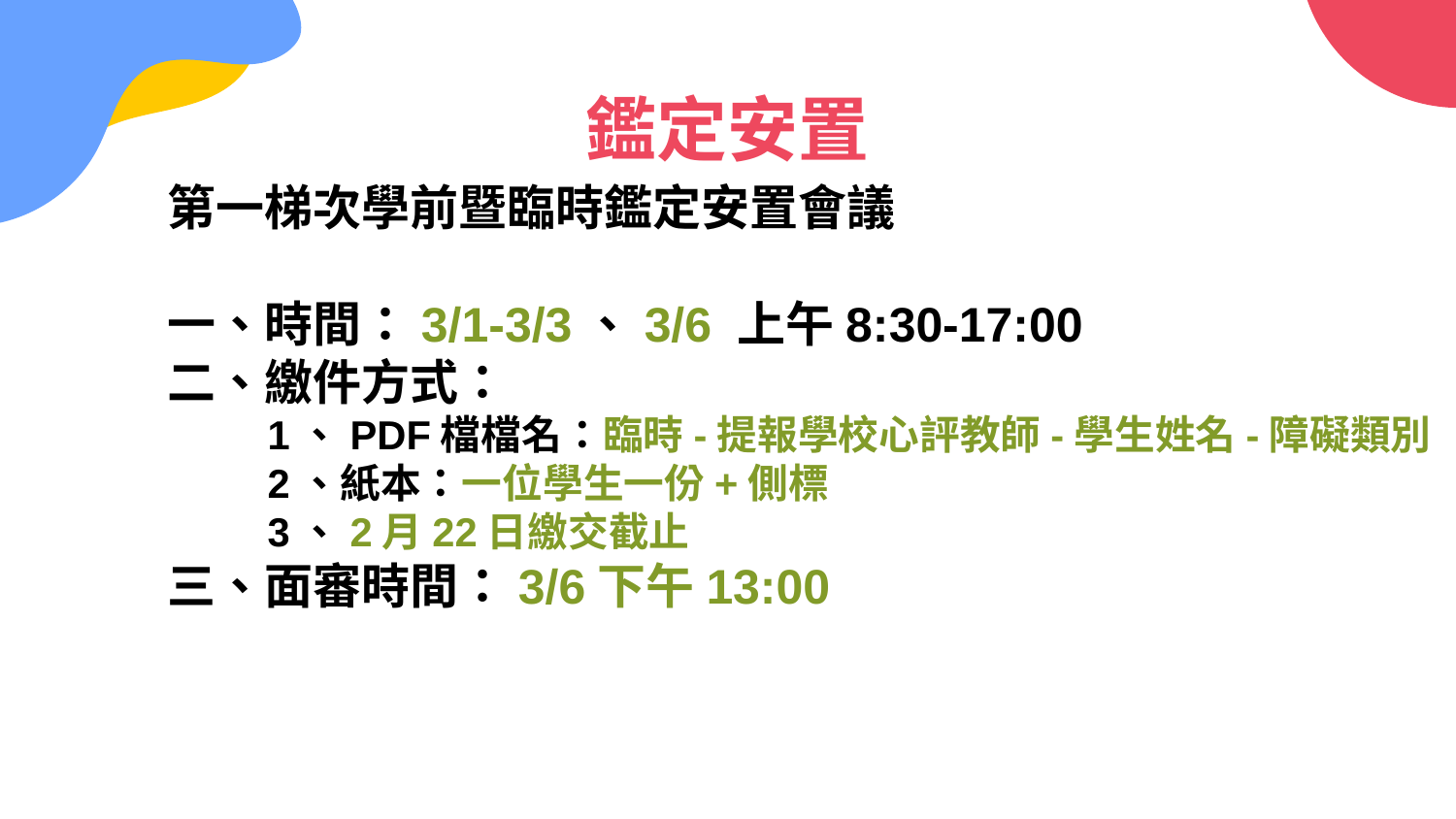

# 鑑定安置
第一梯次學前暨臨時鑑定安置會議

一、時間：3/1-3/3、3/6 上午8:30-17:00
二、繳件方式：
         1、PDF檔檔名：臨時-提報學校心評教師-學生姓名-障礙類別
         2、紙本：一位學生一份+側標
         3、2月22日繳交截止
三、面審時間：3/6下午13:00